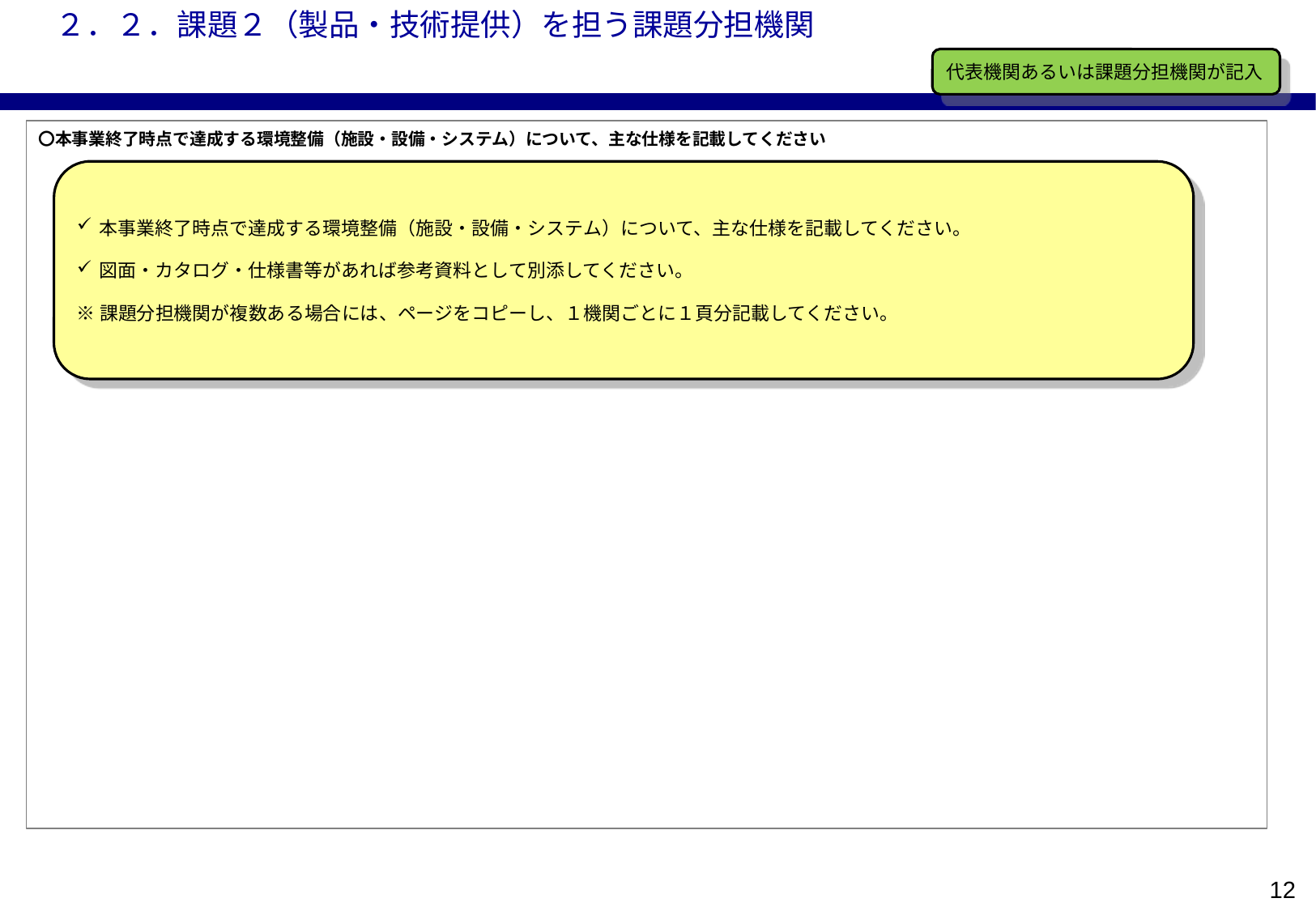

２．２．課題２（製品・技術提供）を担う課題分担機関
代表機関あるいは課題分担機関が記入

〇本事業終了時点で達成する環境整備（施設・設備・システム）について、主な仕様を記載してください
本事業終了時点で達成する環境整備（施設・設備・システム）について、主な仕様を記載してください。
図面・カタログ・仕様書等があれば参考資料として別添してください。
※課題分担機関が複数ある場合には、ページをコピーし、１機関ごとに１頁分記載してください。